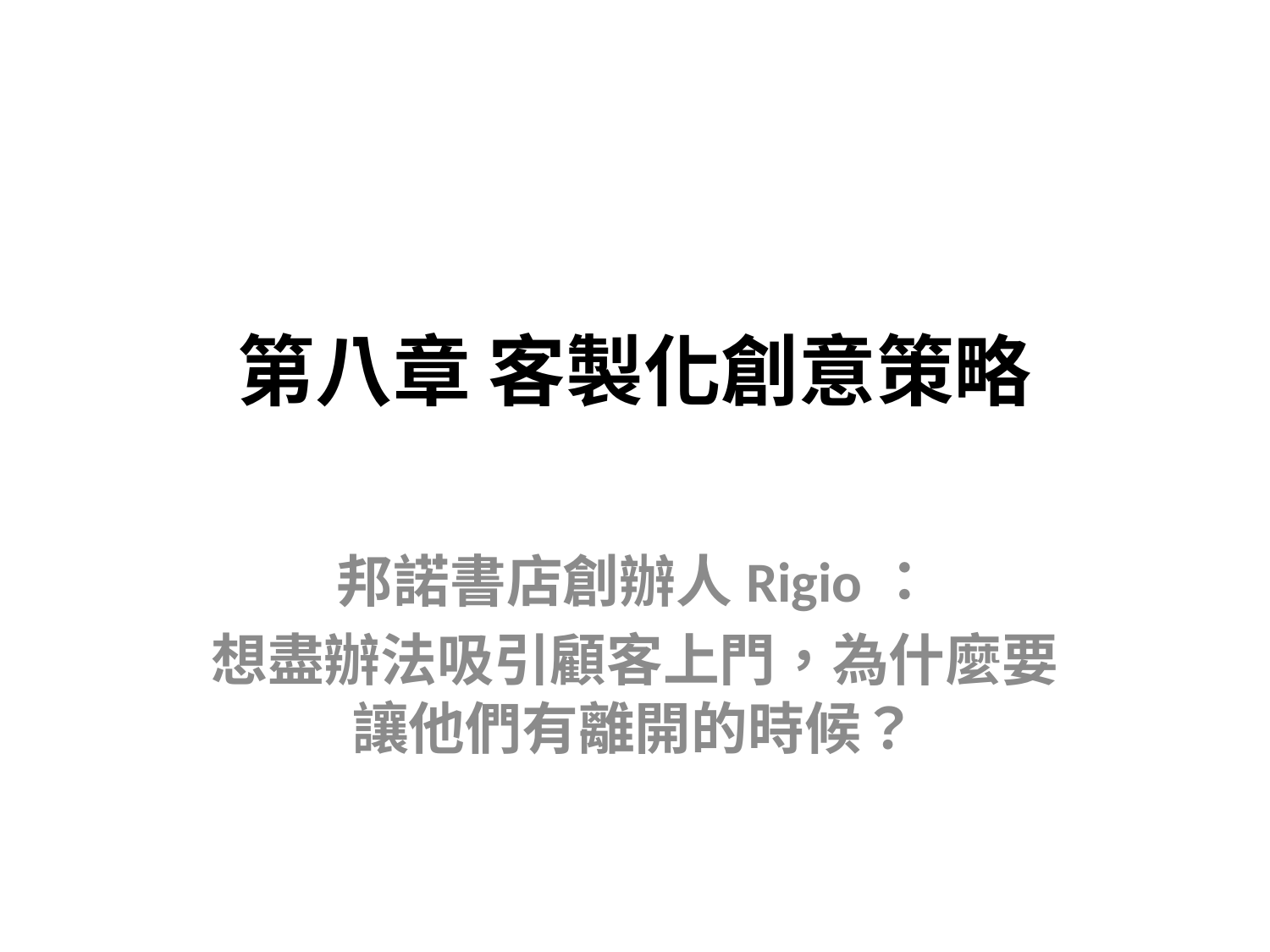

# 第八章 客製化創意策略
邦諾書店創辦人Rigio：
想盡辦法吸引顧客上門，為什麼要讓他們有離開的時候？